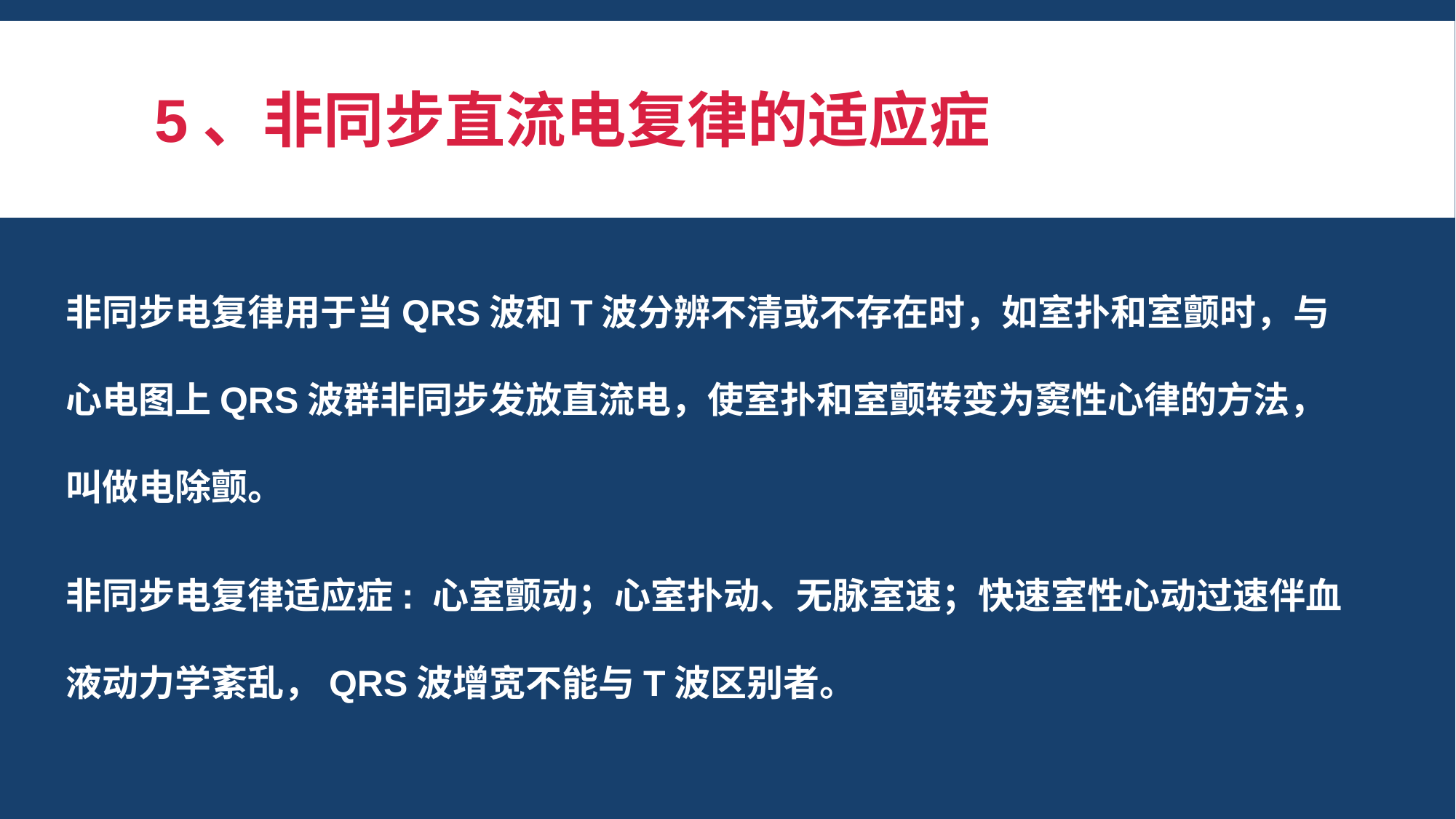

# 5、非同步直流电复律的适应症
非同步电复律用于当QRS波和T波分辨不清或不存在时，如室扑和室颤时，与心电图上QRS波群非同步发放直流电，使室扑和室颤转变为窦性心律的方法，叫做电除颤。
非同步电复律适应症: 心室颤动；心室扑动、无脉室速；快速室性心动过速伴血液动力学紊乱，QRS波增宽不能与T波区别者。